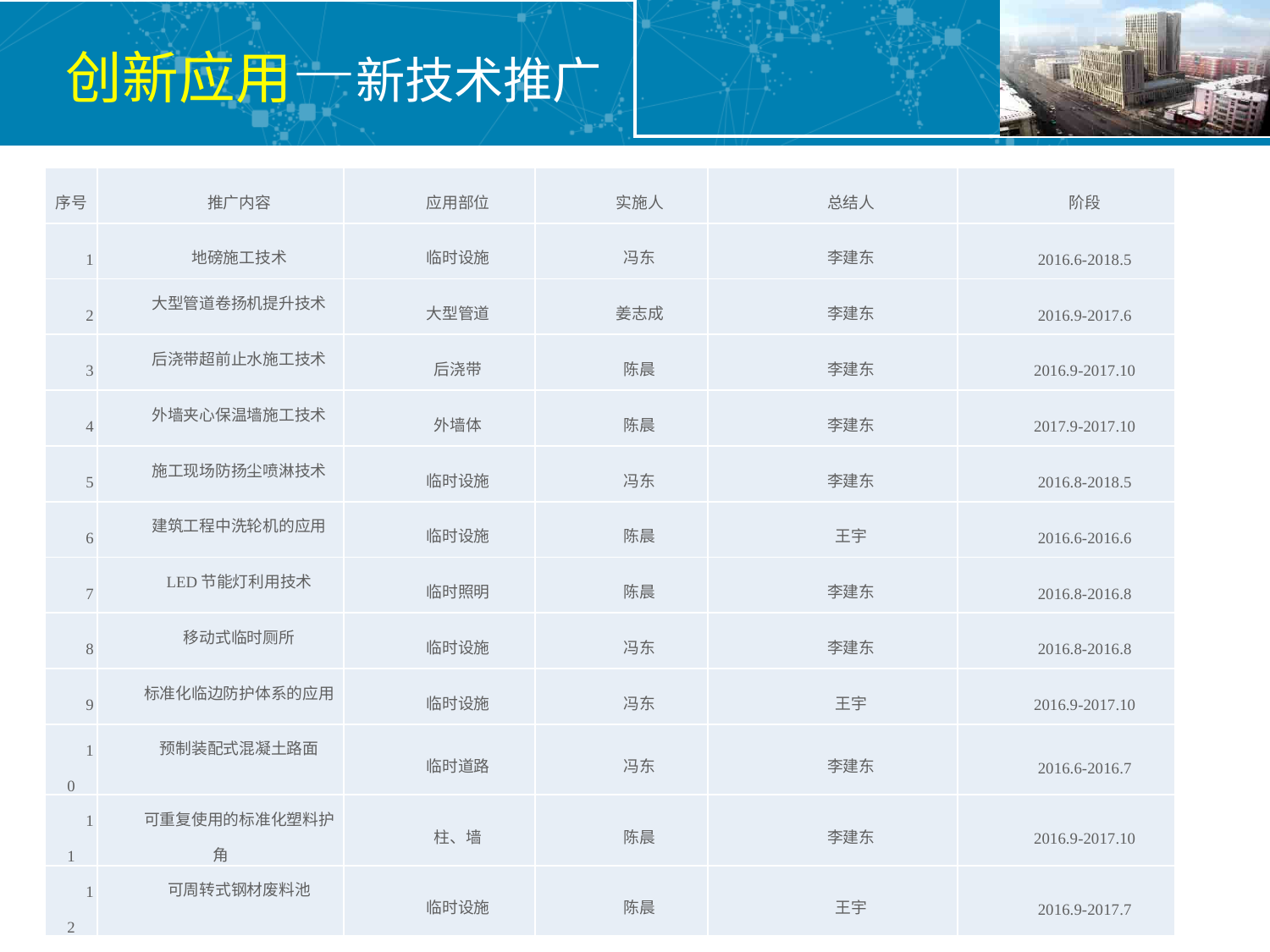

创新应用—新技术推广
| 序号 | 推广内容 | 应用部位 | 实施人 | 总结人 | 阶段 |
| --- | --- | --- | --- | --- | --- |
| 1 | 地磅施工技术 | 临时设施 | 冯东 | 李建东 | 2016.6-2018.5 |
| 2 | 大型管道卷扬机提升技术 | 大型管道 | 姜志成 | 李建东 | 2016.9-2017.6 |
| 3 | 后浇带超前止水施工技术 | 后浇带 | 陈晨 | 李建东 | 2016.9-2017.10 |
| 4 | 外墙夹心保温墙施工技术 | 外墙体 | 陈晨 | 李建东 | 2017.9-2017.10 |
| 5 | 施工现场防扬尘喷淋技术 | 临时设施 | 冯东 | 李建东 | 2016.8-2018.5 |
| 6 | 建筑工程中洗轮机的应用 | 临时设施 | 陈晨 | 王宇 | 2016.6-2016.6 |
| 7 | LED节能灯利用技术 | 临时照明 | 陈晨 | 李建东 | 2016.8-2016.8 |
| 8 | 移动式临时厕所 | 临时设施 | 冯东 | 李建东 | 2016.8-2016.8 |
| 9 | 标准化临边防护体系的应用 | 临时设施 | 冯东 | 王宇 | 2016.9-2017.10 |
| 10 | 预制装配式混凝土路面 | 临时道路 | 冯东 | 李建东 | 2016.6-2016.7 |
| 11 | 可重复使用的标准化塑料护角 | 柱、墙 | 陈晨 | 李建东 | 2016.9-2017.10 |
| 12 | 可周转式钢材废料池 | 临时设施 | 陈晨 | 王宇 | 2016.9-2017.7 |